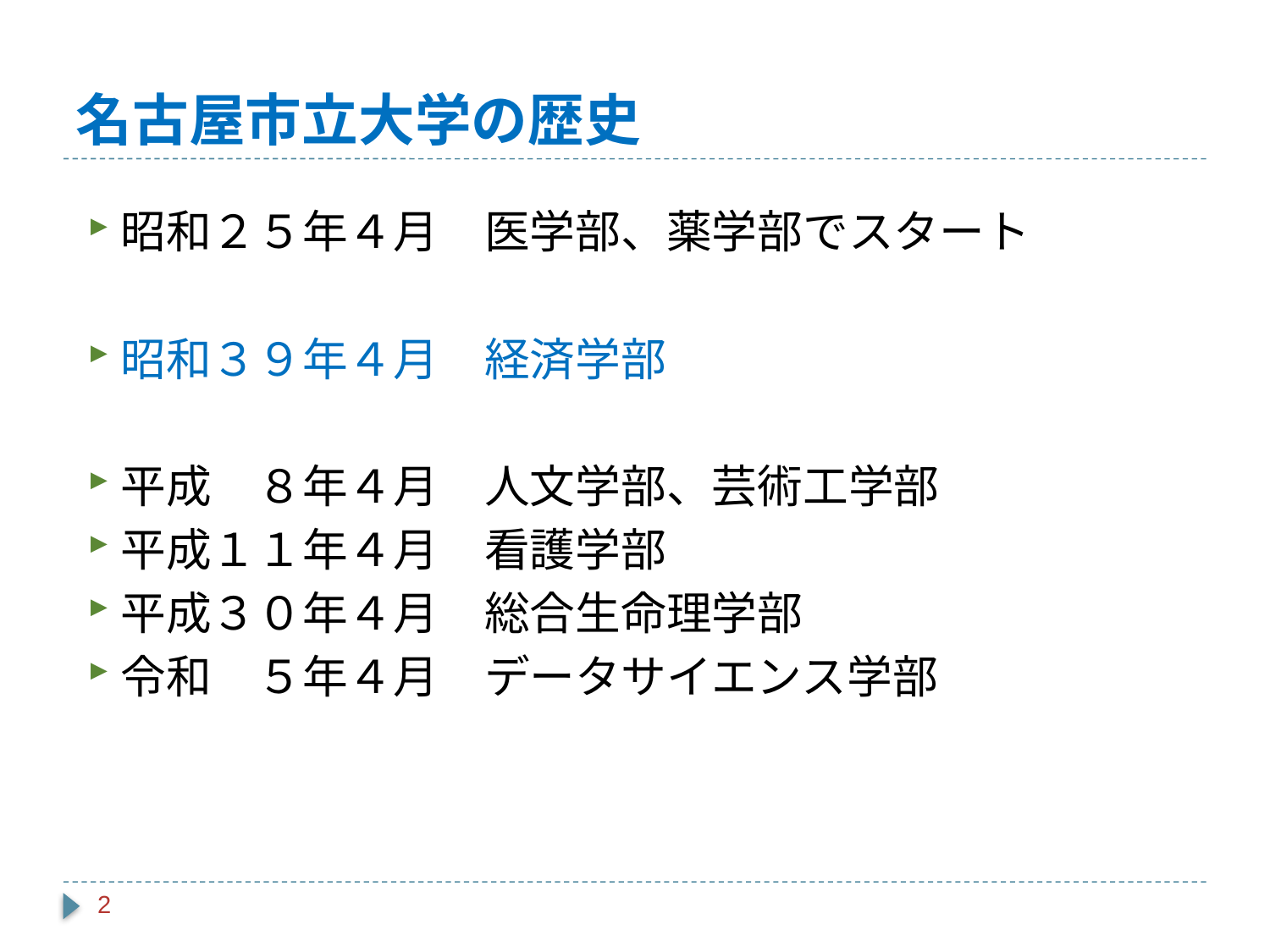

# 名古屋市立大学の歴史
昭和２５年４月　医学部、薬学部でスタート

昭和３９年４月　経済学部

平成　８年４月　人文学部、芸術工学部
平成１１年４月　看護学部
平成３０年４月　総合生命理学部
令和　５年４月　データサイエンス学部

2